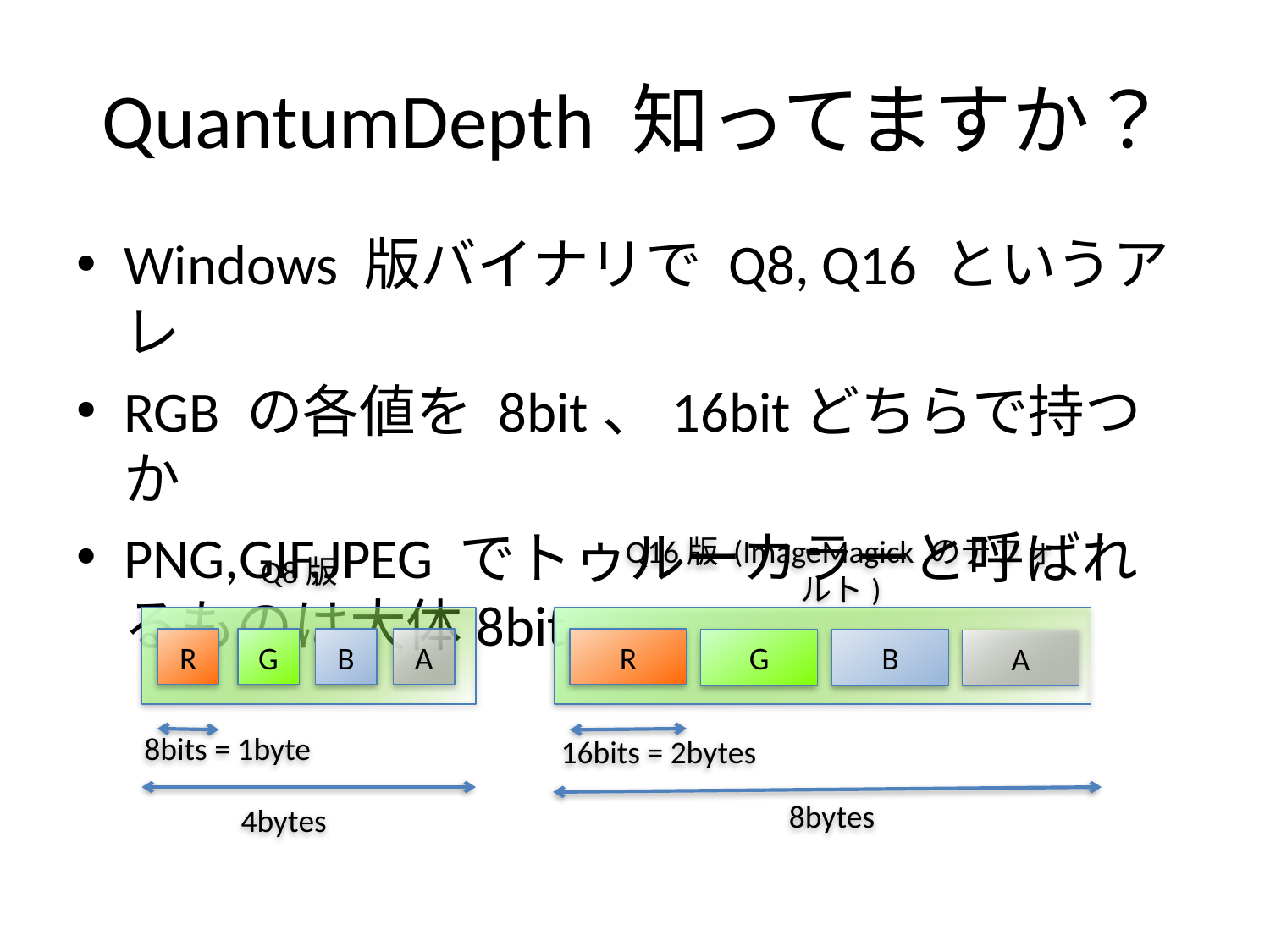

# QuantumDepth 知ってますか？
Windows 版バイナリで Q8, Q16 というアレ
RGB の各値を 8bit、16bitどちらで持つか
PNG,GIF,JPEG でトゥルーカラーと呼ばれるものは大体8bit
Q16版 (ImageMagick のデフォルト)
Q8版

R
G
B
A
R
G
B
A
8bits = 1byte
16bits = 2bytes
8bytes
4bytes